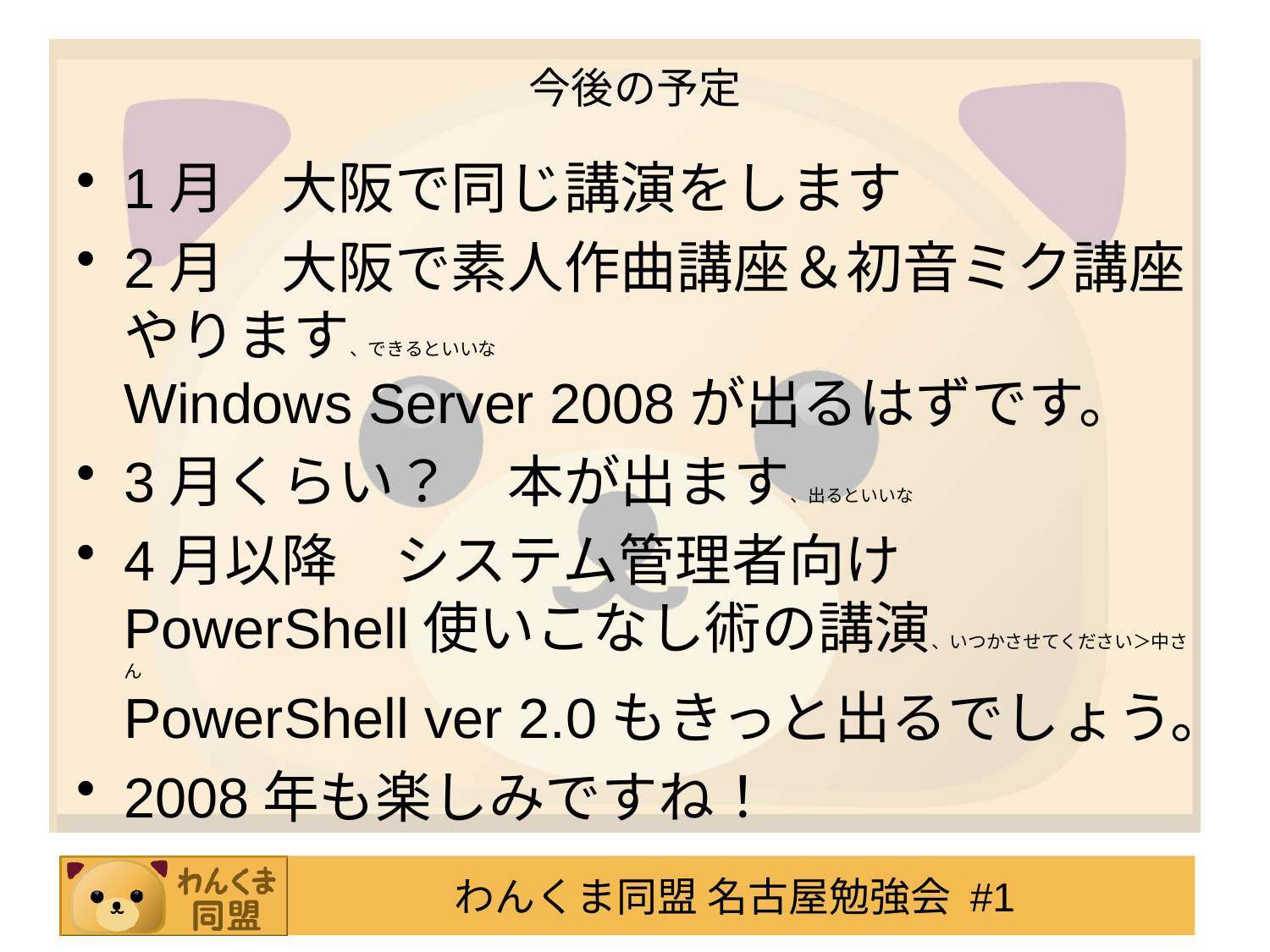

# 今後の予定
1月　大阪で同じ講演をします
2月　大阪で素人作曲講座＆初音ミク講座やります、できるといいな
Windows Server 2008が出るはずです。
3月くらい？　本が出ます、出るといいな
4月以降　システム管理者向けPowerShell使いこなし術の講演、いつかさせてください＞中さん
PowerShell ver 2.0もきっと出るでしょう。
2008年も楽しみですね！